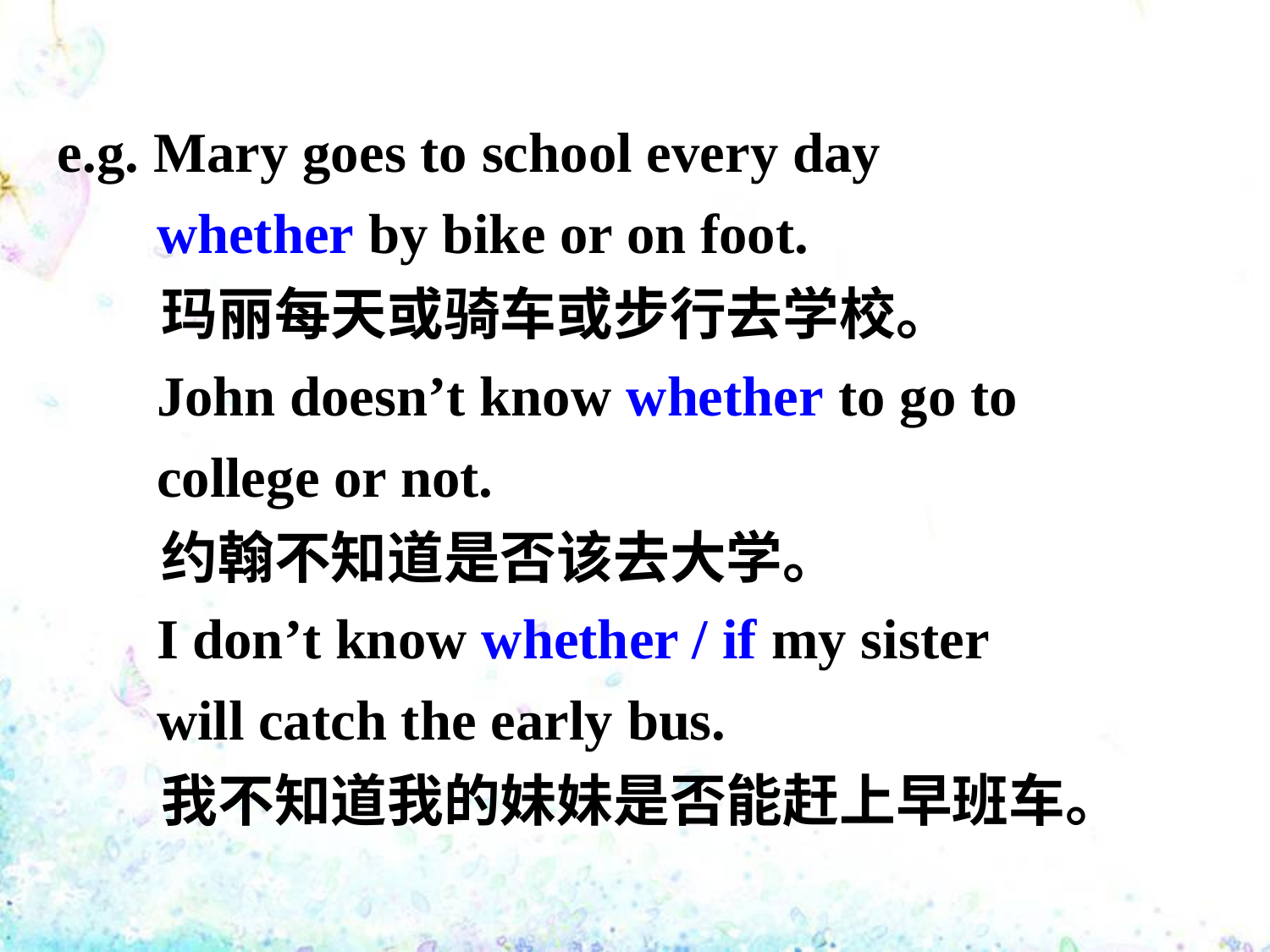

e.g. Mary goes to school every day
       whether by bike or on foot.
       玛丽每天或骑车或步行去学校。
       John doesn’t know whether to go to
       college or not.
       约翰不知道是否该去大学。
       I don’t know whether / if my sister
       will catch the early bus.
       我不知道我的妹妹是否能赶上早班车。